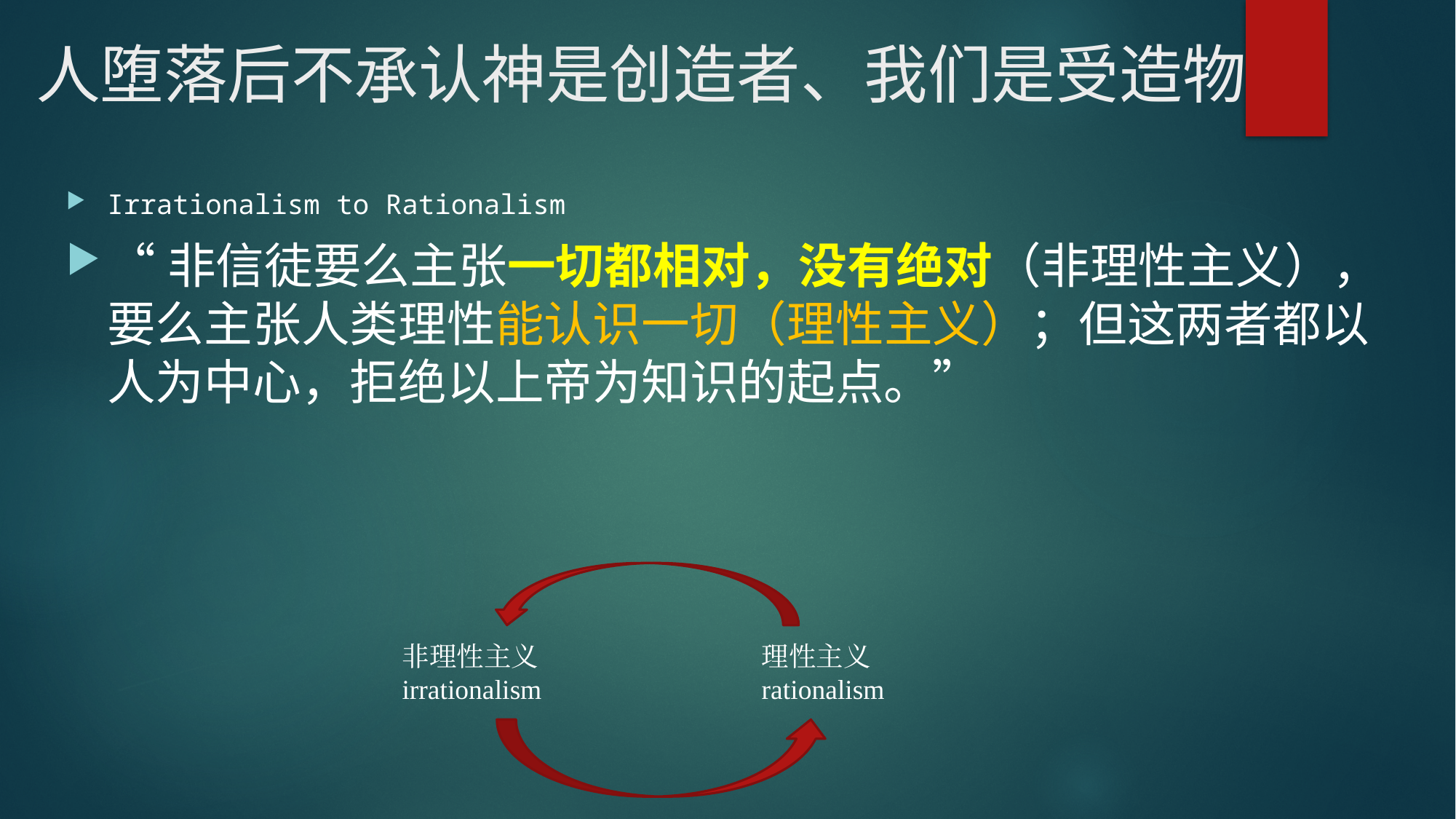

# 人堕落后不承认神是创造者、我们是受造物

Irrationalism to Rationalism
“非信徒要么主张一切都相对，没有绝对（非理性主义），要么主张人类理性能认识一切（理性主义）；但这两者都以人为中心，拒绝以上帝为知识的起点。”

非理性主义
irrationalism
理性主义
rationalism